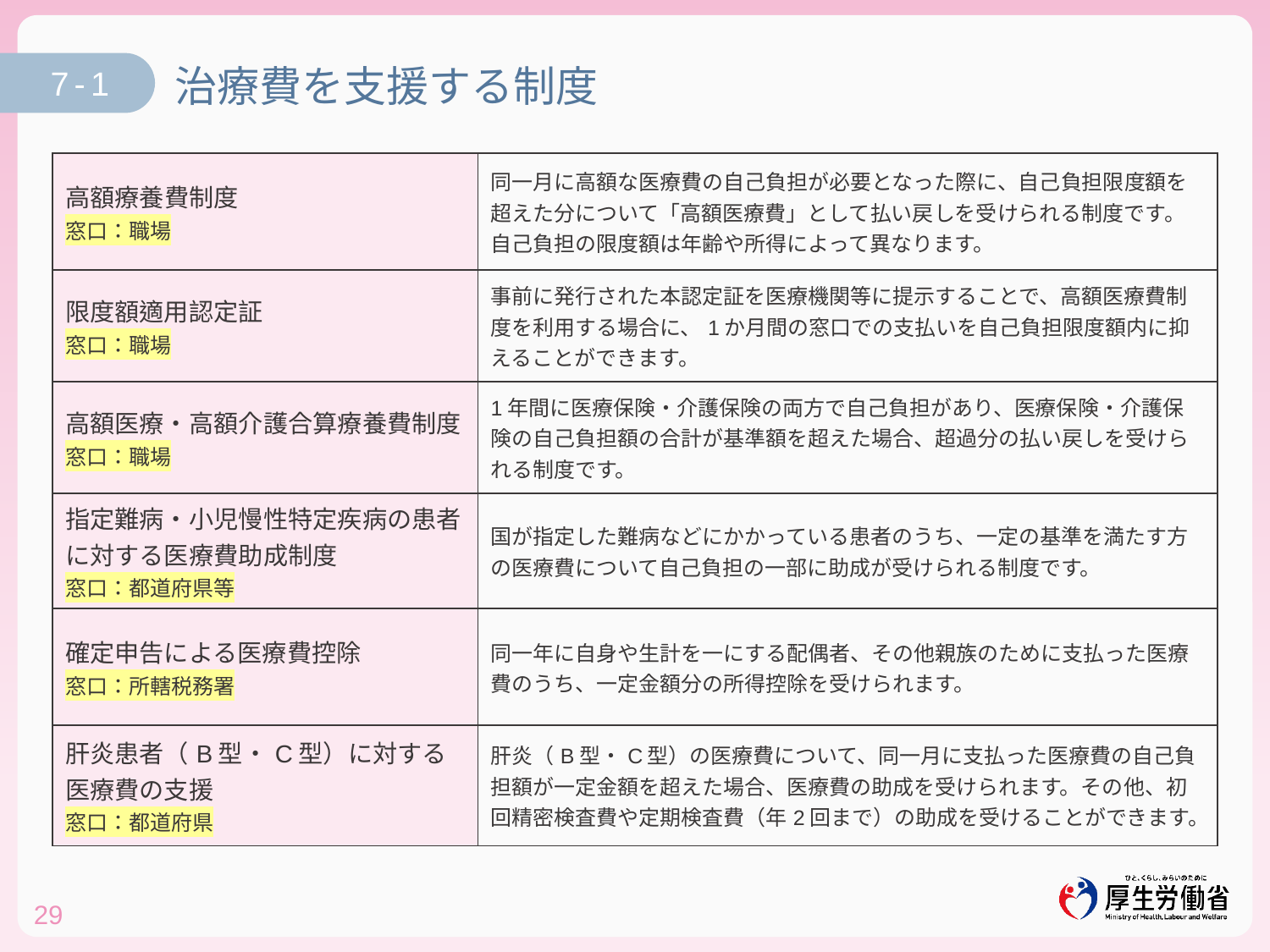

治療費を支援する制度
7-1
| 高額療養費制度 窓口：職場 | 同一月に高額な医療費の自己負担が必要となった際に、自己負担限度額を超えた分について「高額医療費」として払い戻しを受けられる制度です。自己負担の限度額は年齢や所得によって異なります。 |
| --- | --- |
| 限度額適用認定証 窓口：職場 | 事前に発行された本認定証を医療機関等に提示することで、高額医療費制度を利用する場合に、1か月間の窓口での支払いを自己負担限度額内に抑えることができます。 |
| 高額医療・高額介護合算療養費制度 窓口：職場 | 1年間に医療保険・介護保険の両方で自己負担があり、医療保険・介護保険の自己負担額の合計が基準額を超えた場合、超過分の払い戻しを受けられる制度です。 |
| 指定難病・小児慢性特定疾病の患者に対する医療費助成制度 窓口：都道府県等 | 国が指定した難病などにかかっている患者のうち、一定の基準を満たす方の医療費について自己負担の一部に助成が受けられる制度です。 |
| 確定申告による医療費控除 窓口：所轄税務署 | 同一年に自身や生計を一にする配偶者、その他親族のために支払った医療費のうち、一定金額分の所得控除を受けられます。 |
| 肝炎患者（B型・C型）に対する医療費の支援 窓口：都道府県 | 肝炎（B型・C型）の医療費について、同一月に支払った医療費の自己負担額が一定金額を超えた場合、医療費の助成を受けられます。その他、初回精密検査費や定期検査費（年2回まで）の助成を受けることができます。 |
29